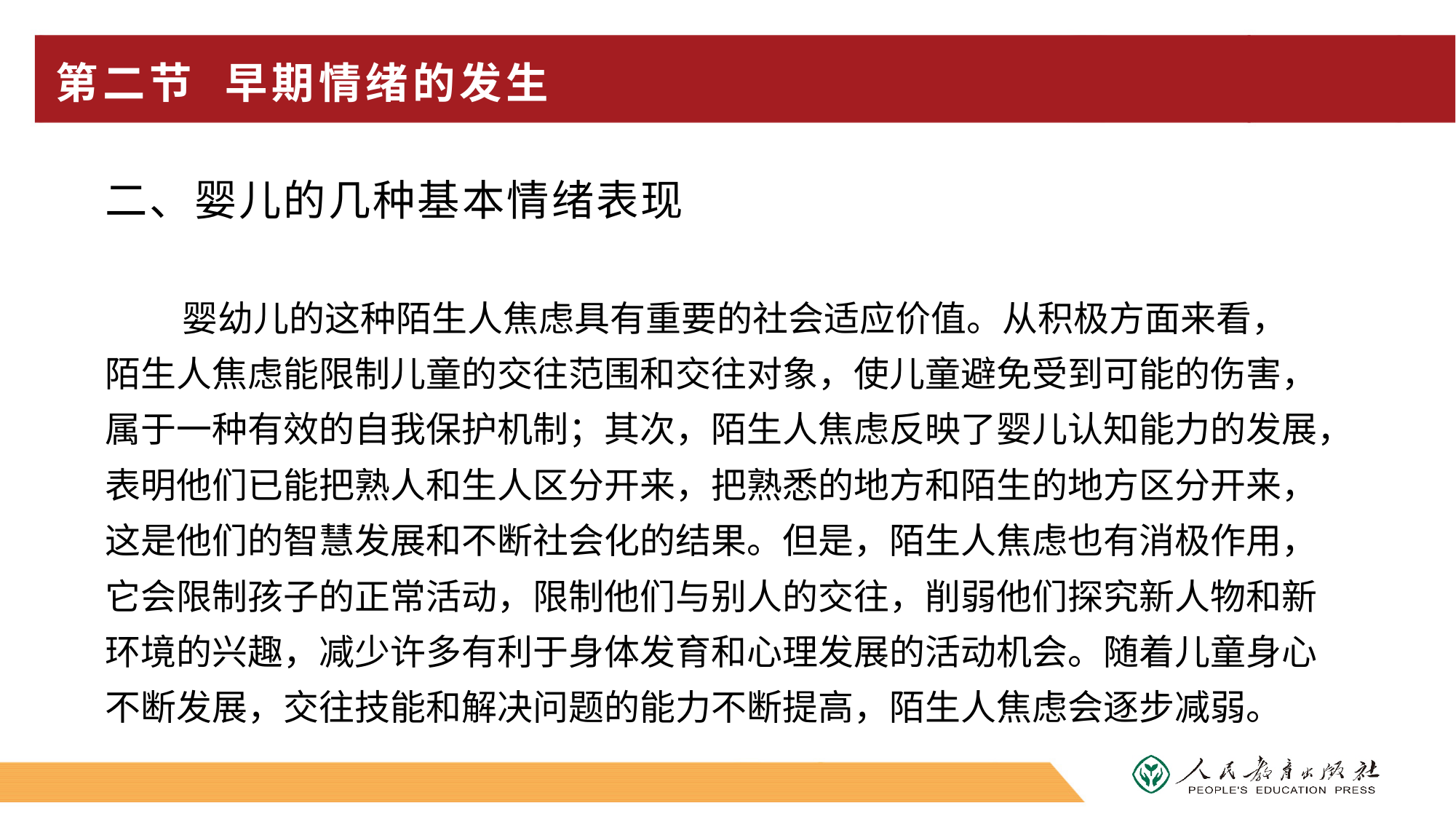

# 第二节  早期情绪的发生
二、婴儿的几种基本情绪表现
婴幼儿的这种陌生人焦虑具有重要的社会适应价值。从积极方面来看，陌生人焦虑能限制儿童的交往范围和交往对象，使儿童避免受到可能的伤害，属于一种有效的自我保护机制；其次，陌生人焦虑反映了婴儿认知能力的发展，表明他们已能把熟人和生人区分开来，把熟悉的地方和陌生的地方区分开来，这是他们的智慧发展和不断社会化的结果。但是，陌生人焦虑也有消极作用，它会限制孩子的正常活动，限制他们与别人的交往，削弱他们探究新人物和新环境的兴趣，减少许多有利于身体发育和心理发展的活动机会。随着儿童身心不断发展，交往技能和解决问题的能力不断提高，陌生人焦虑会逐步减弱。